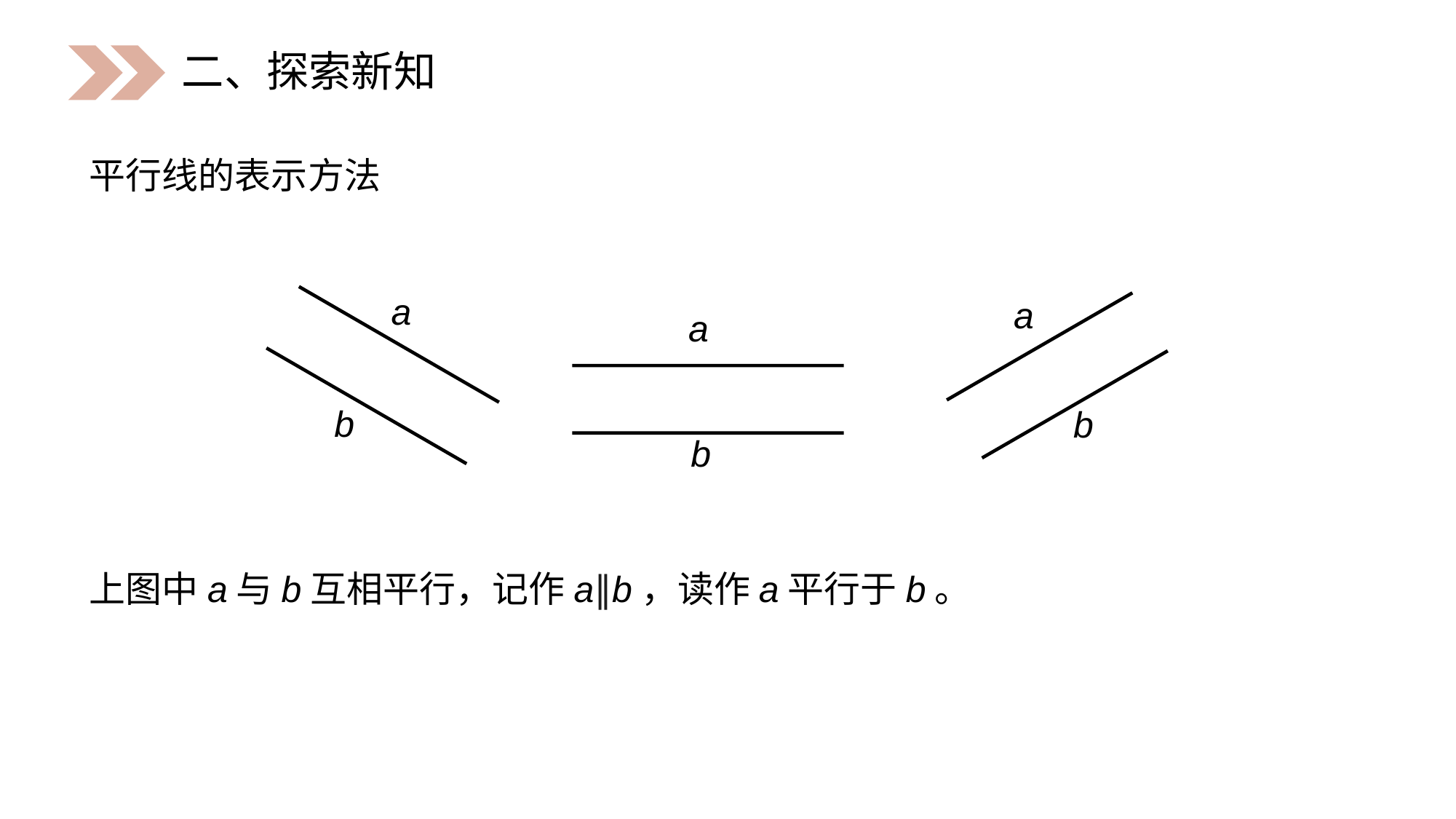

二、探索新知
平行线的表示方法
a

b
a

b
a

b
上图中a与b互相平行，记作a∥b，读作a平行于b。